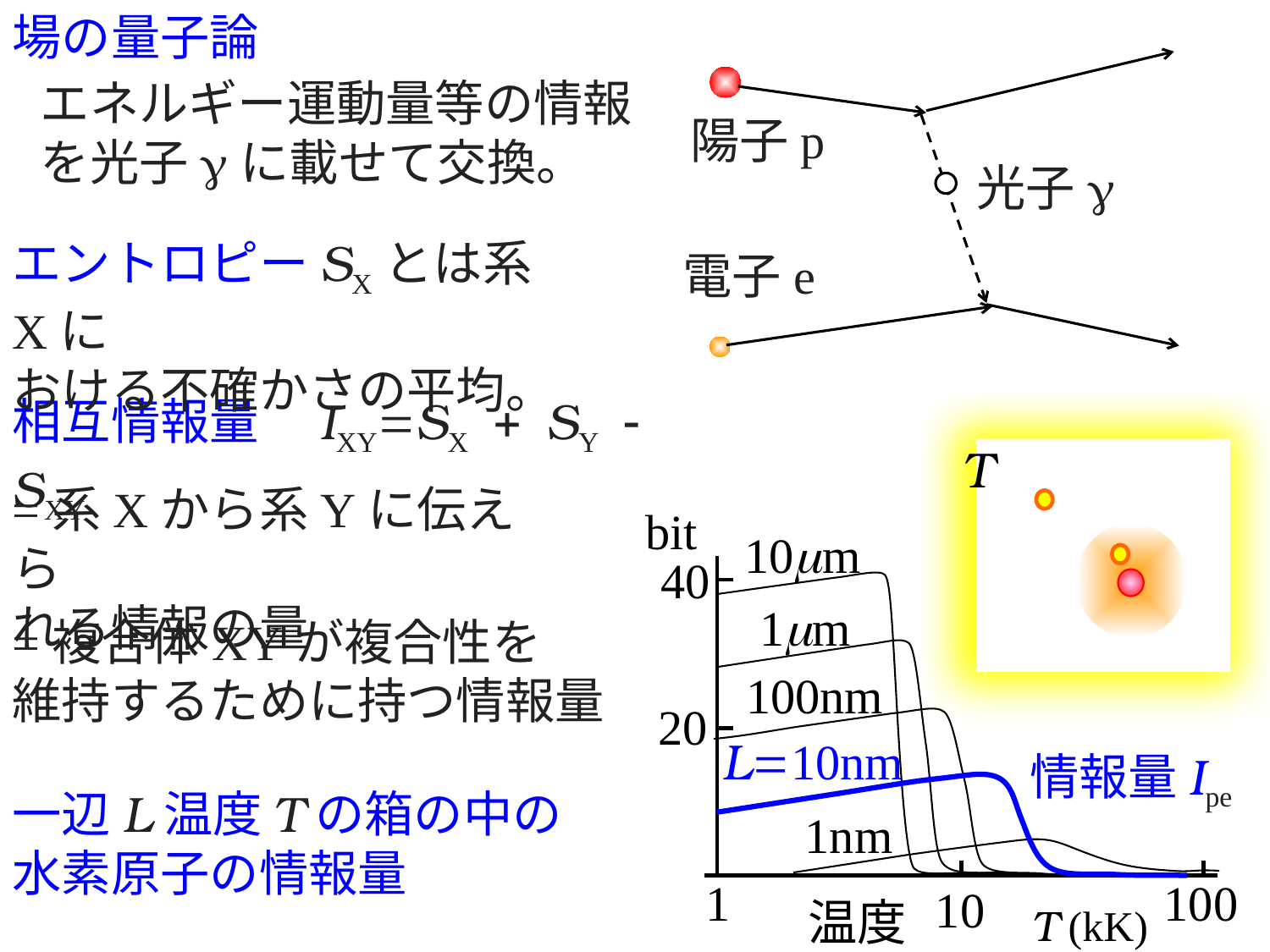

場の量子論

陽子p

光子γ

電子e

エネルギー運動量等の情報を光子γに載せて交換。
エントロピーSXとは系Xに
おける不確かさの平均。

相互情報量　IXY=SX + SY − SXY
T

=系Xから系Yに伝えら
れる情報の量

bit
40
20
100
1
10
温度
T (kK)
L=10nm

10μm

1μm

100nm

1nm

=複合体XYが複合性を
維持するために持つ情報量
情報量Ipe
一辺L温度Tの箱の中の
水素原子の情報量